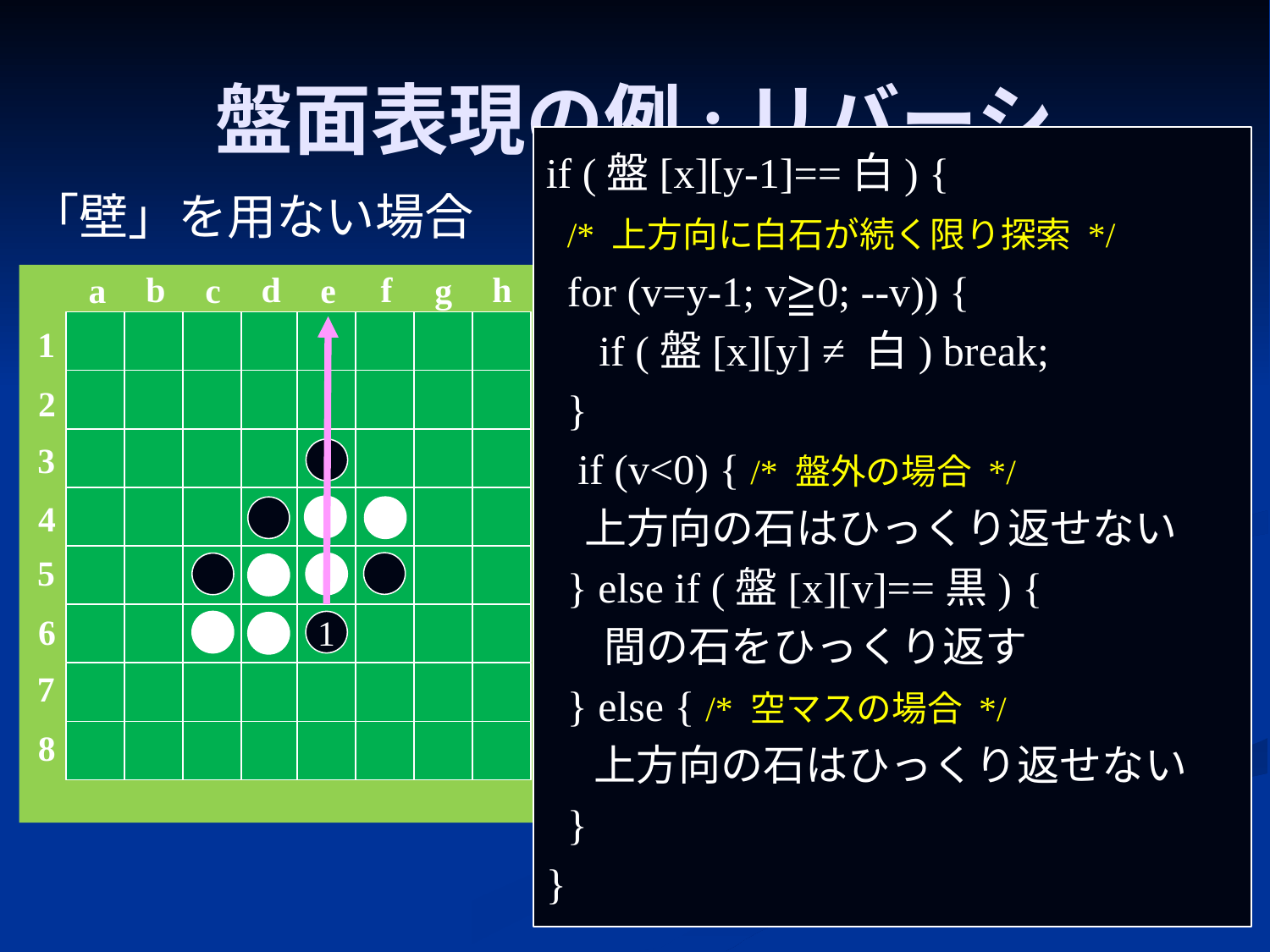

# 盤面表現の例:リバーシ
if (盤[x][y-1]==白) {
  /* 上方向に白石が続く限り探索 */
  for (v=y-1; v≧0; --v)) {
     if (盤[x][y] ≠ 白) break;
  }
   if (v<0) { /* 盤外の場合 */
   上方向の石はひっくり返せない
  } else if (盤[x][v]==黒) {
     間の石をひっくり返す
  } else { /* 空マスの場合 */
    上方向の石はひっくり返せない
  }
}
「壁」を用ない場合
d
h
b
f
c
g
a
e

1
2
3

4

5

6

7
8
1